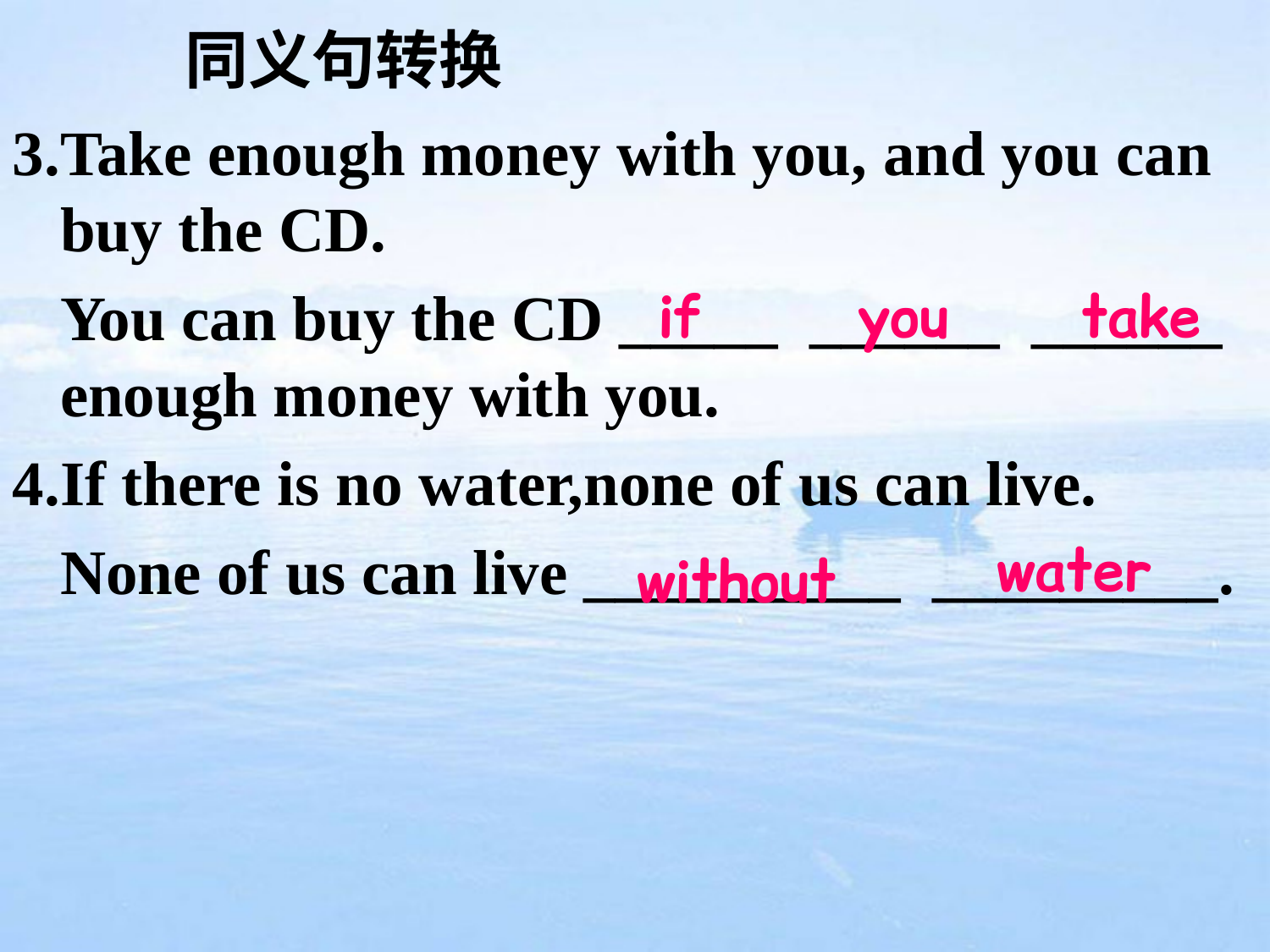

# 同义句转换
3.Take enough money with you, and you can buy the CD.
   You can buy the CD _____  ______  ______  enough money with you.
4.If there is no water,none of us can live.
   None of us can live __________  _________.

if
you
take
water
without